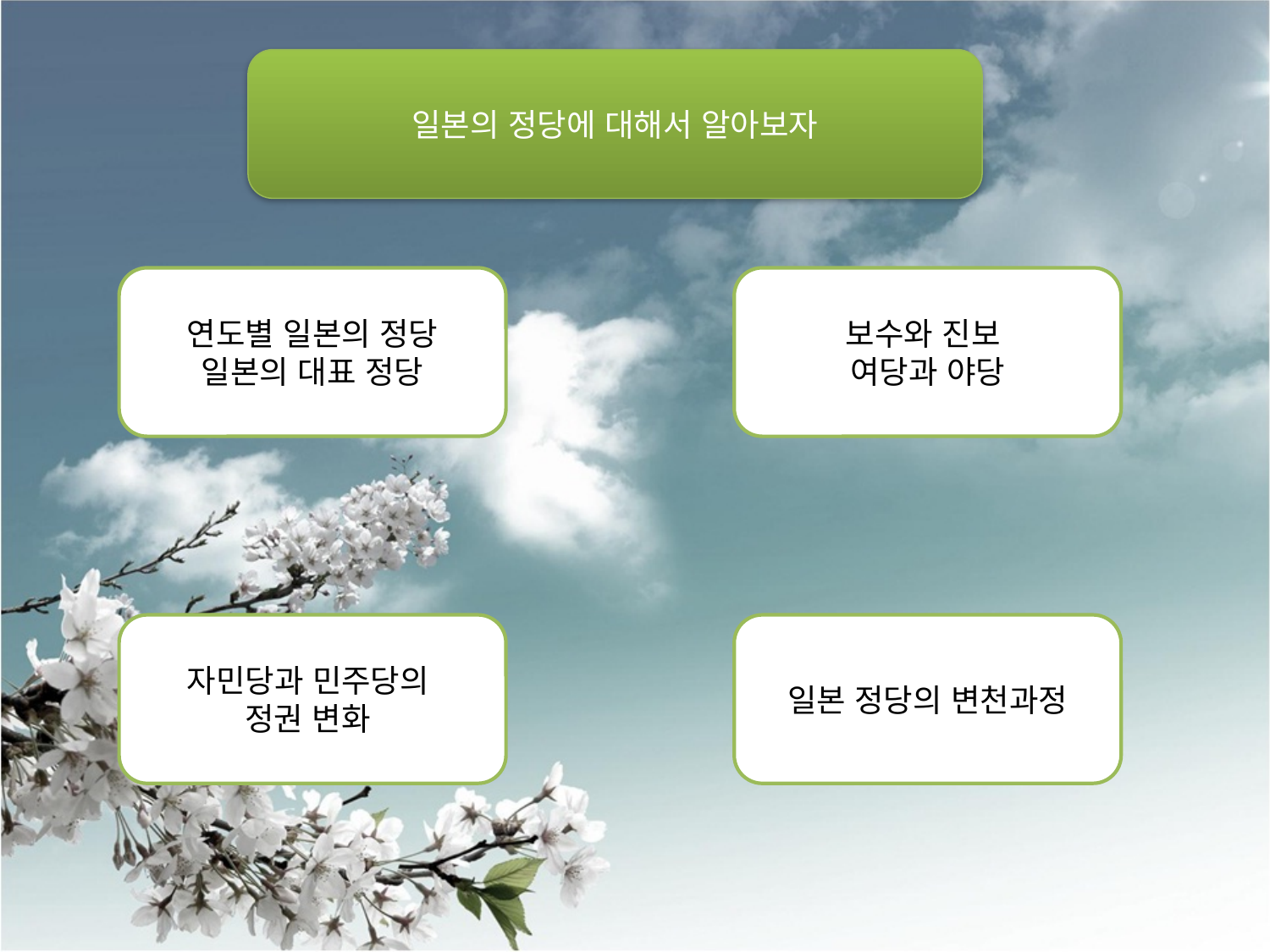

일본의 정당에 대해서 알아보자

연도별 일본의 정당
일본의 대표 정당

보수와 진보
여당과 야당

자민당과 민주당의
정권 변화
일본 정당의 변천과정